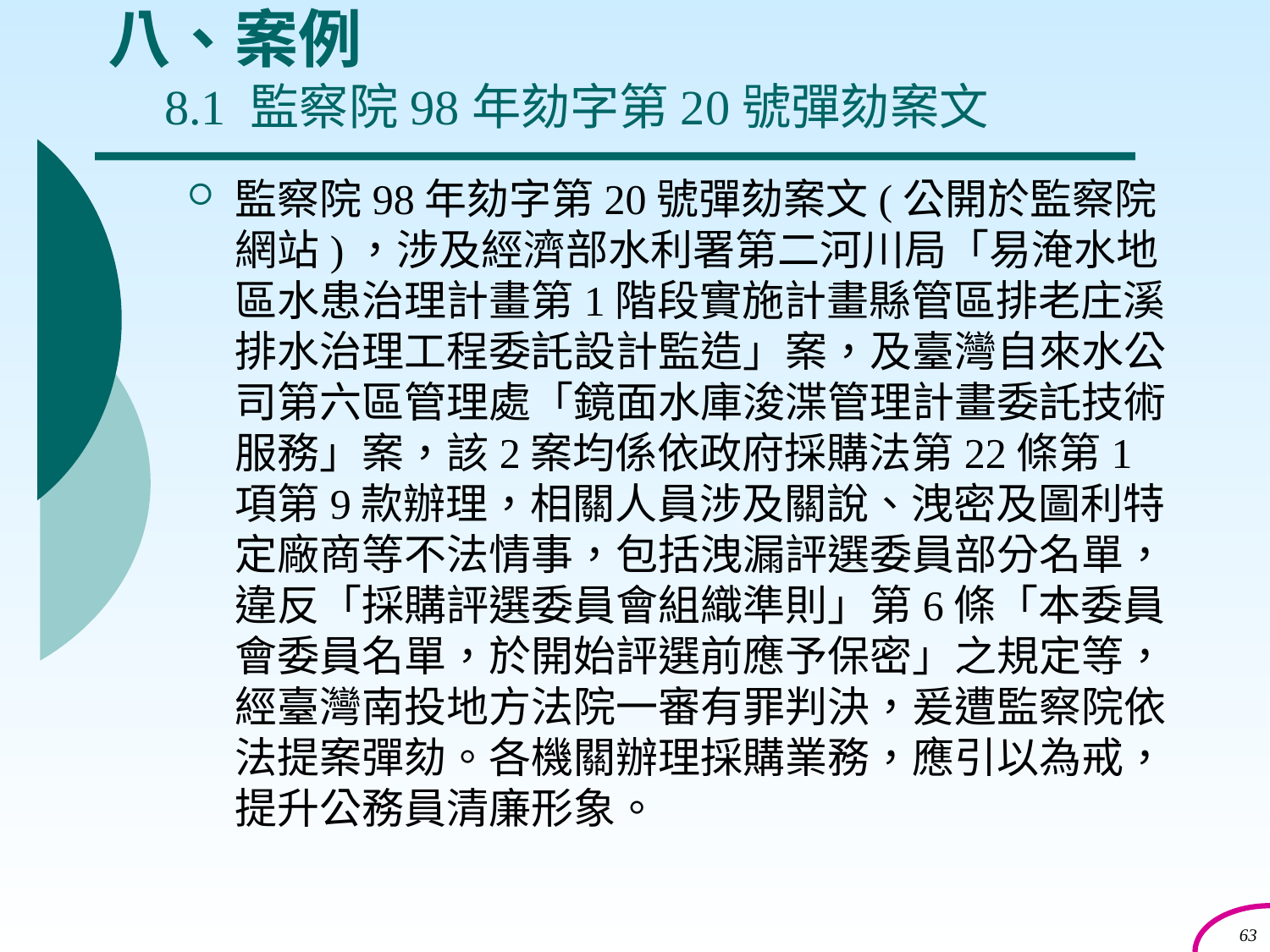

# 八、案例 8.1 監察院98年劾字第20號彈劾案文
監察院98年劾字第20號彈劾案文(公開於監察院網站)，涉及經濟部水利署第二河川局「易淹水地區水患治理計畫第1階段實施計畫縣管區排老庄溪排水治理工程委託設計監造」案，及臺灣自來水公司第六區管理處「鏡面水庫浚渫管理計畫委託技術服務」案，該2案均係依政府採購法第22條第1項第9款辦理，相關人員涉及關說、洩密及圖利特定廠商等不法情事，包括洩漏評選委員部分名單，違反「採購評選委員會組織準則」第6條「本委員會委員名單，於開始評選前應予保密」之規定等，經臺灣南投地方法院一審有罪判決，爰遭監察院依法提案彈劾。各機關辦理採購業務，應引以為戒，提升公務員清廉形象。
63